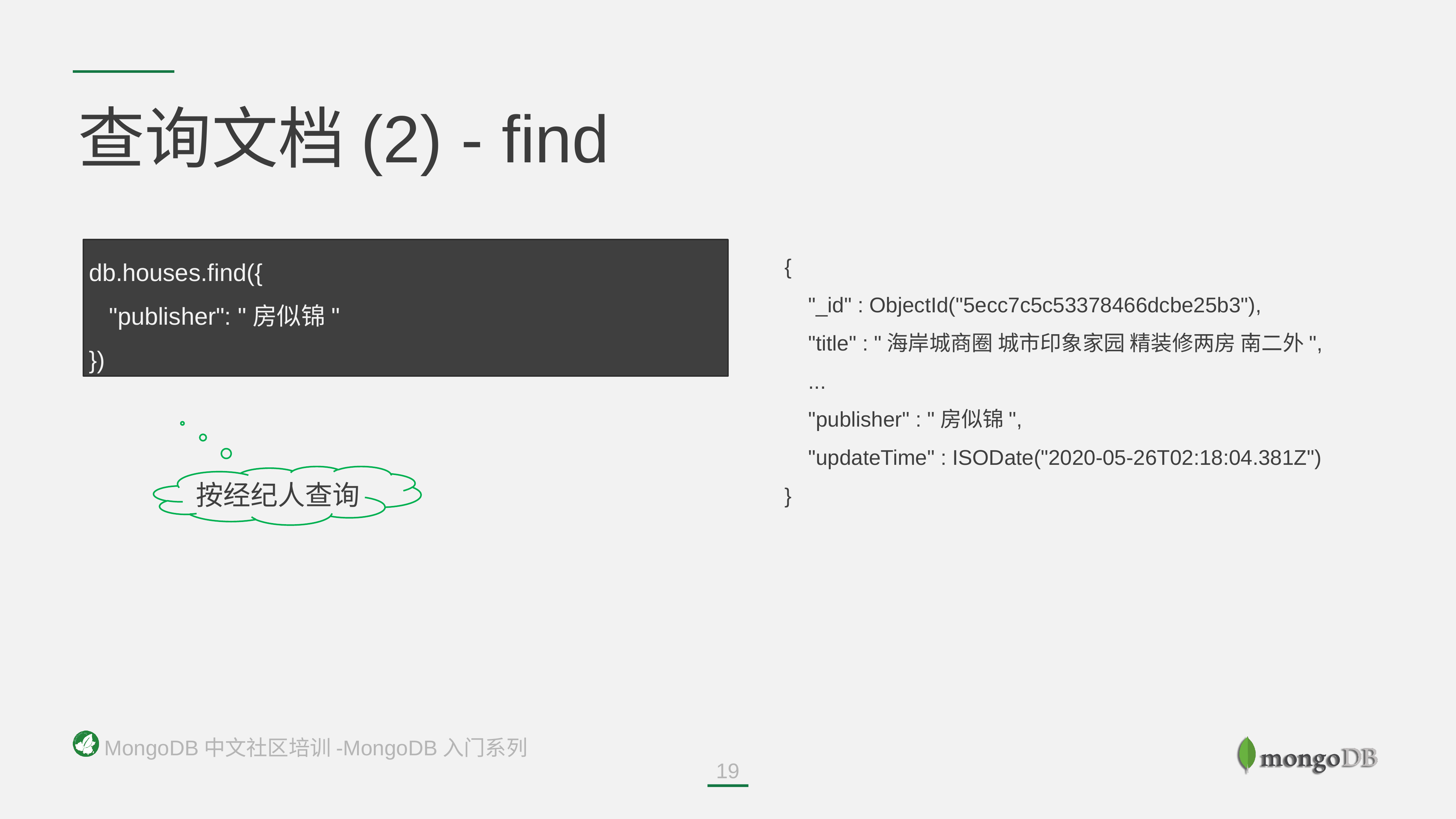

# 查询文档(2) - find
{
    "_id" : ObjectId("5ecc7c5c53378466dcbe25b3"),
    "title" : "海岸城商圈 城市印象家园 精装修两房 南二外",
    ...
    "publisher" : "房似锦",
    "updateTime" : ISODate("2020-05-26T02:18:04.381Z")
}
db.houses.find({
   "publisher": "房似锦"
})
按经纪人查询